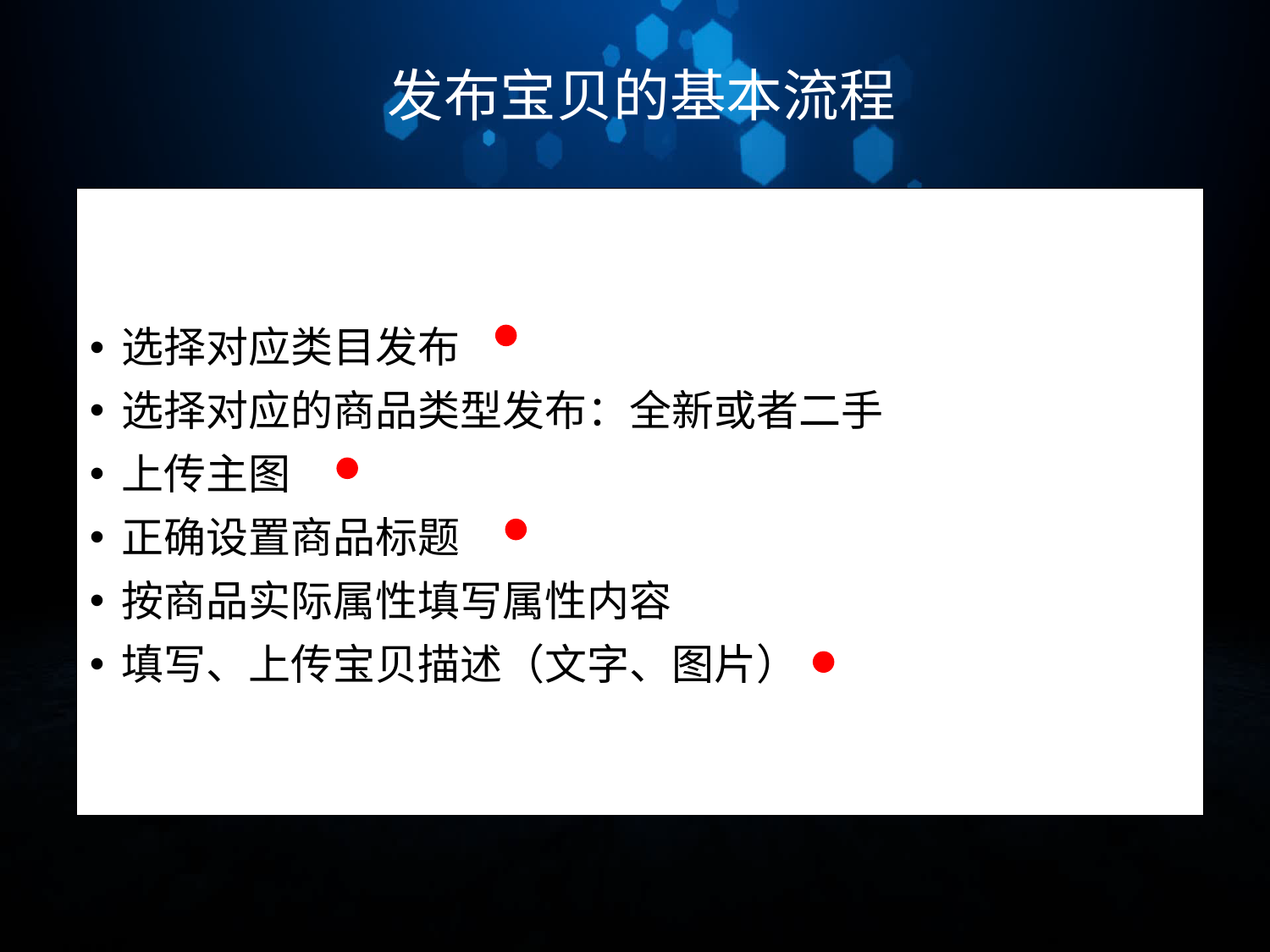

发布宝贝的基本流程

选择对应类目发布
选择对应的商品类型发布：全新或者二手
上传主图
正确设置商品标题
按商品实际属性填写属性内容
填写、上传宝贝描述（文字、图片）